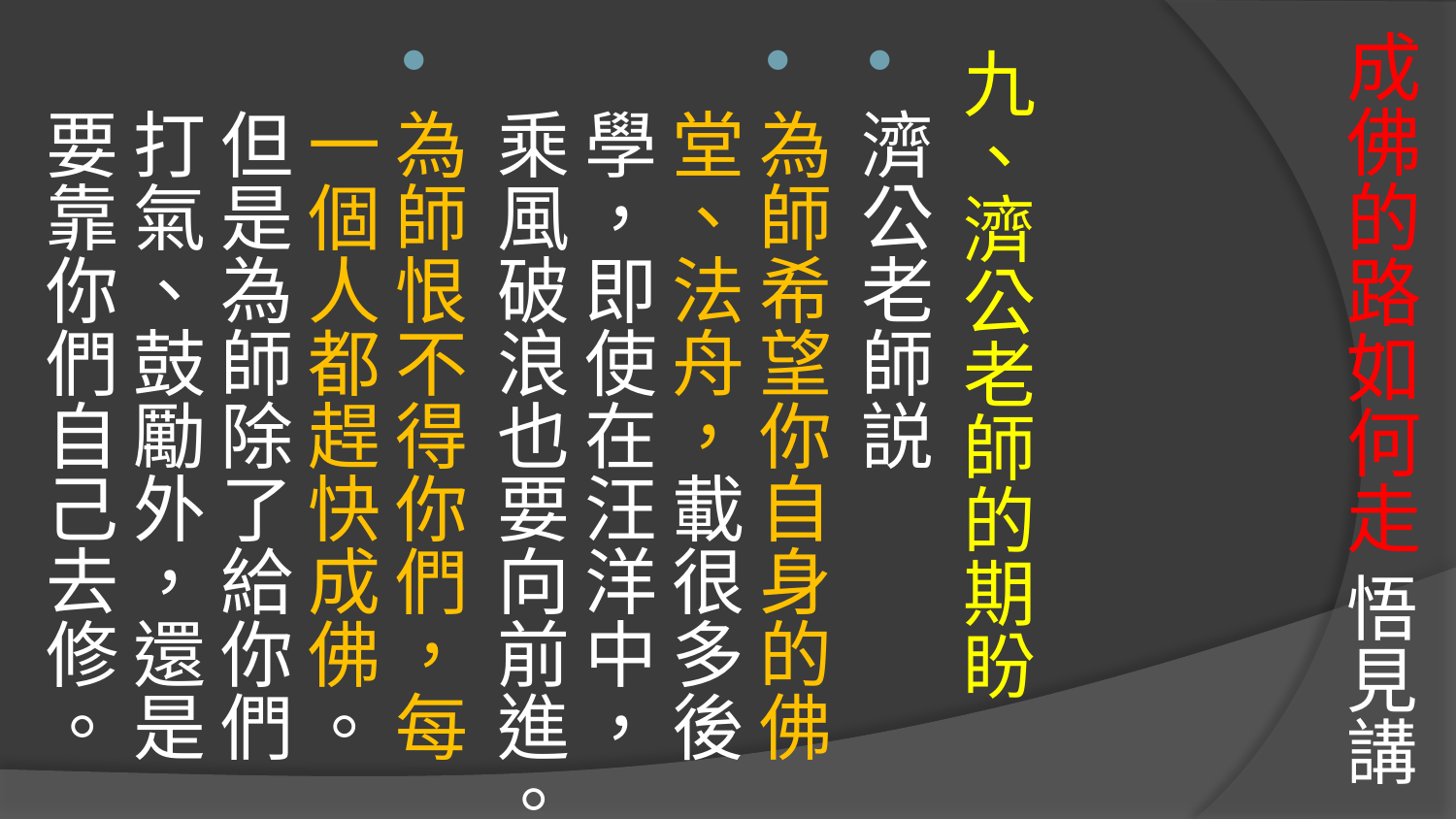

# 成佛的路如何走 悟見講
九、濟公老師的期盼
濟公老師説
為師希望你自身的佛堂、法舟，載很多後學，即使在汪洋中，乘風破浪也要向前進。
為師恨不得你們，每一個人都趕快成佛。但是為師除了給你們打氣、鼓勵外，還是要靠你們自己去修。